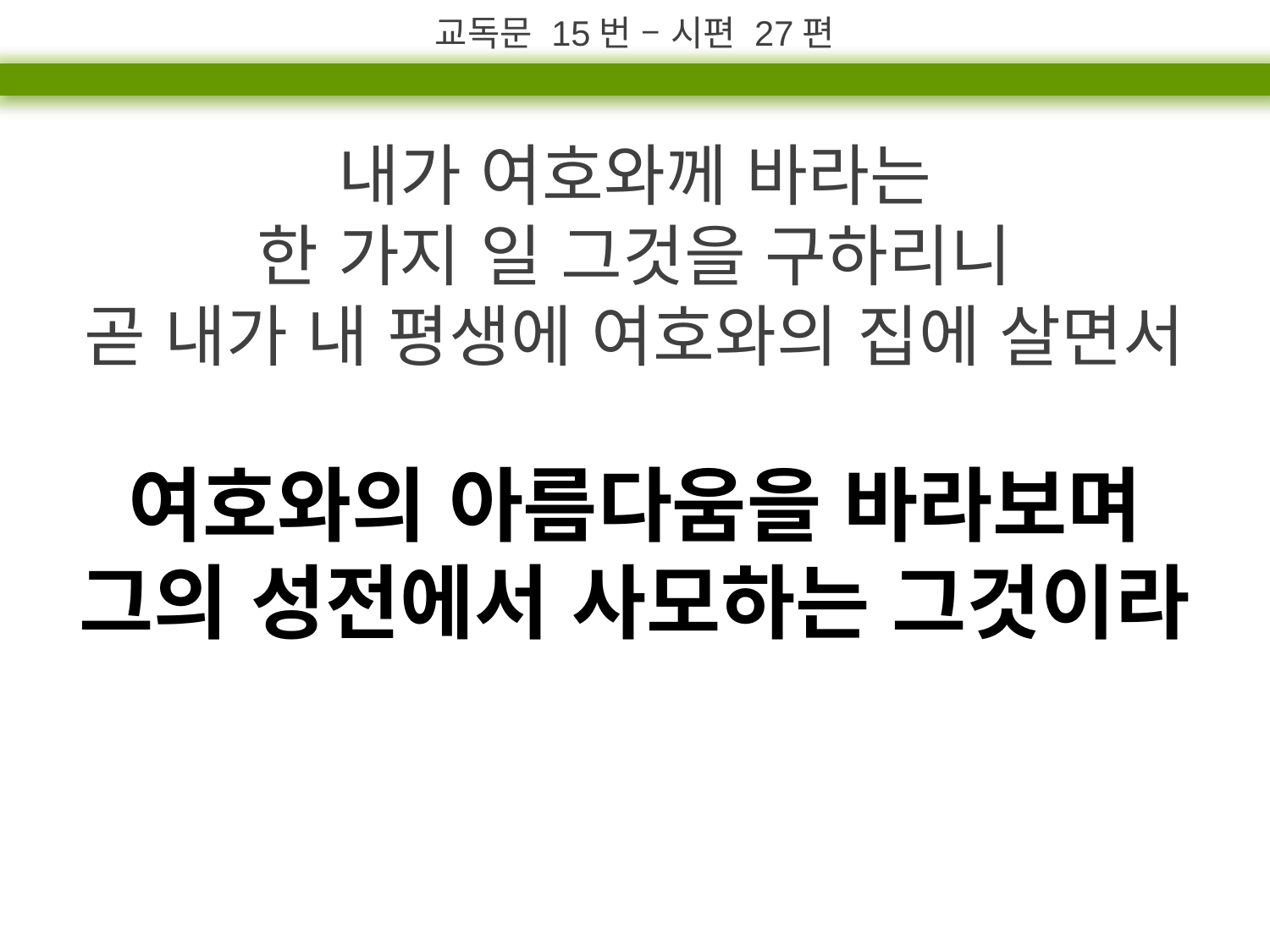

교독문 15번 – 시편 27편

내가 여호와께 바라는
한 가지 일 그것을 구하리니
곧 내가 내 평생에 여호와의 집에 살면서
여호와의 아름다움을 바라보며
그의 성전에서 사모하는 그것이라